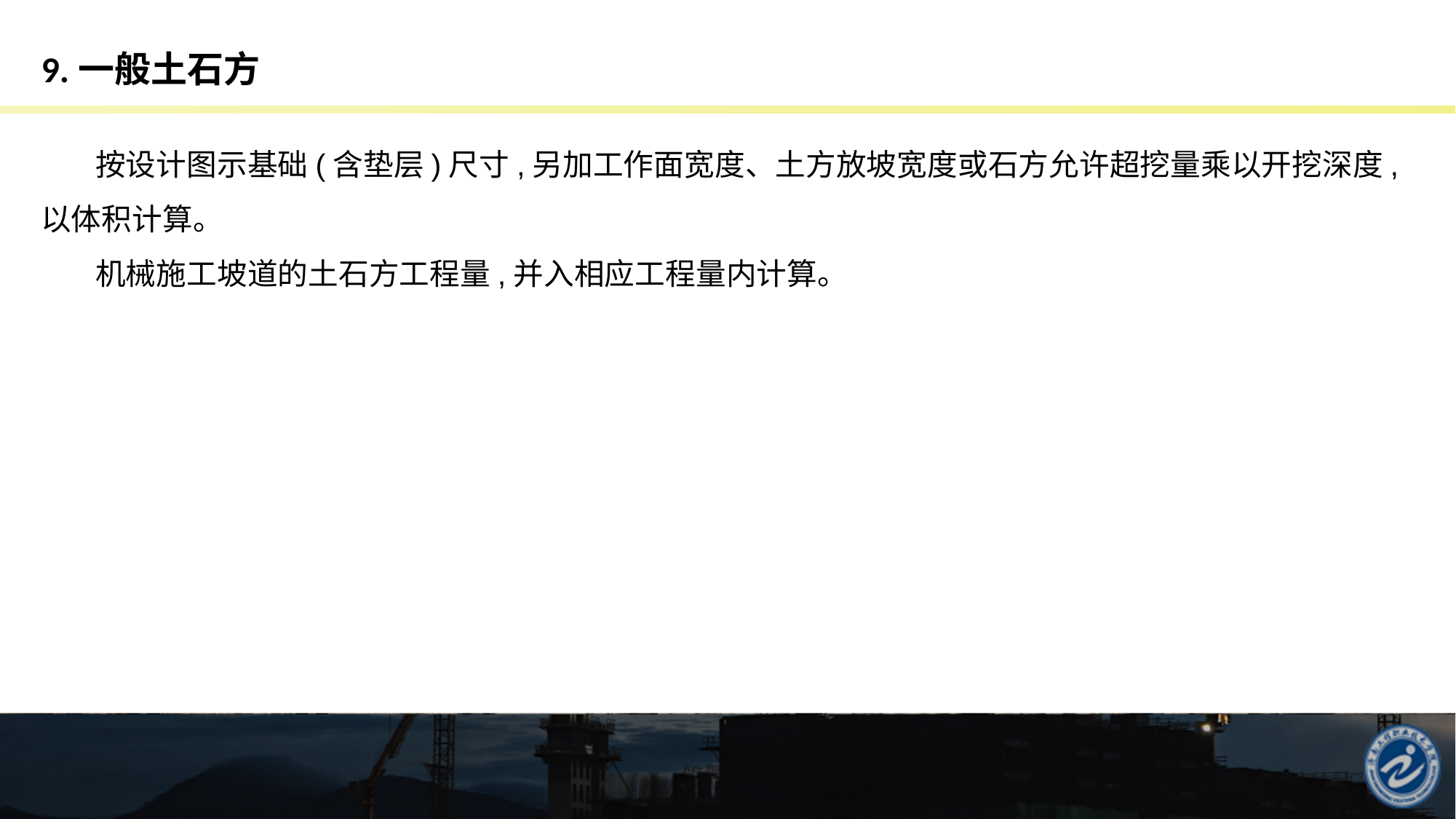

# 9.一般土石方
按设计图示基础(含垫层)尺寸,另加工作面宽度、土方放坡宽度或石方允许超挖量乘以开挖深度,以体积计算。
机械施工坡道的土石方工程量,并入相应工程量内计算。